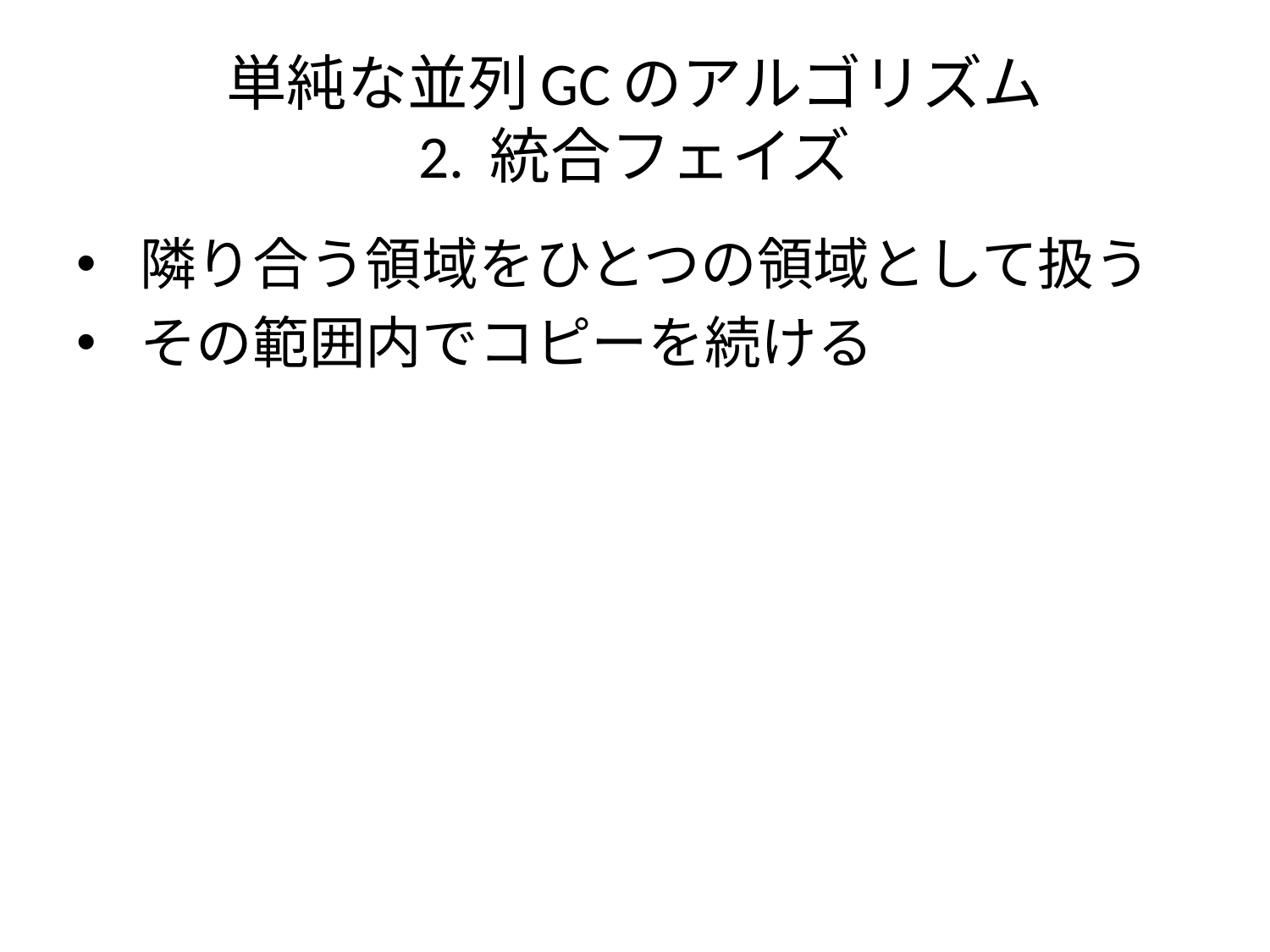

# 単純な並列GCのアルゴリズム 2. 統合フェイズ
隣り合う領域をひとつの領域として扱う
その範囲内でコピーを続ける